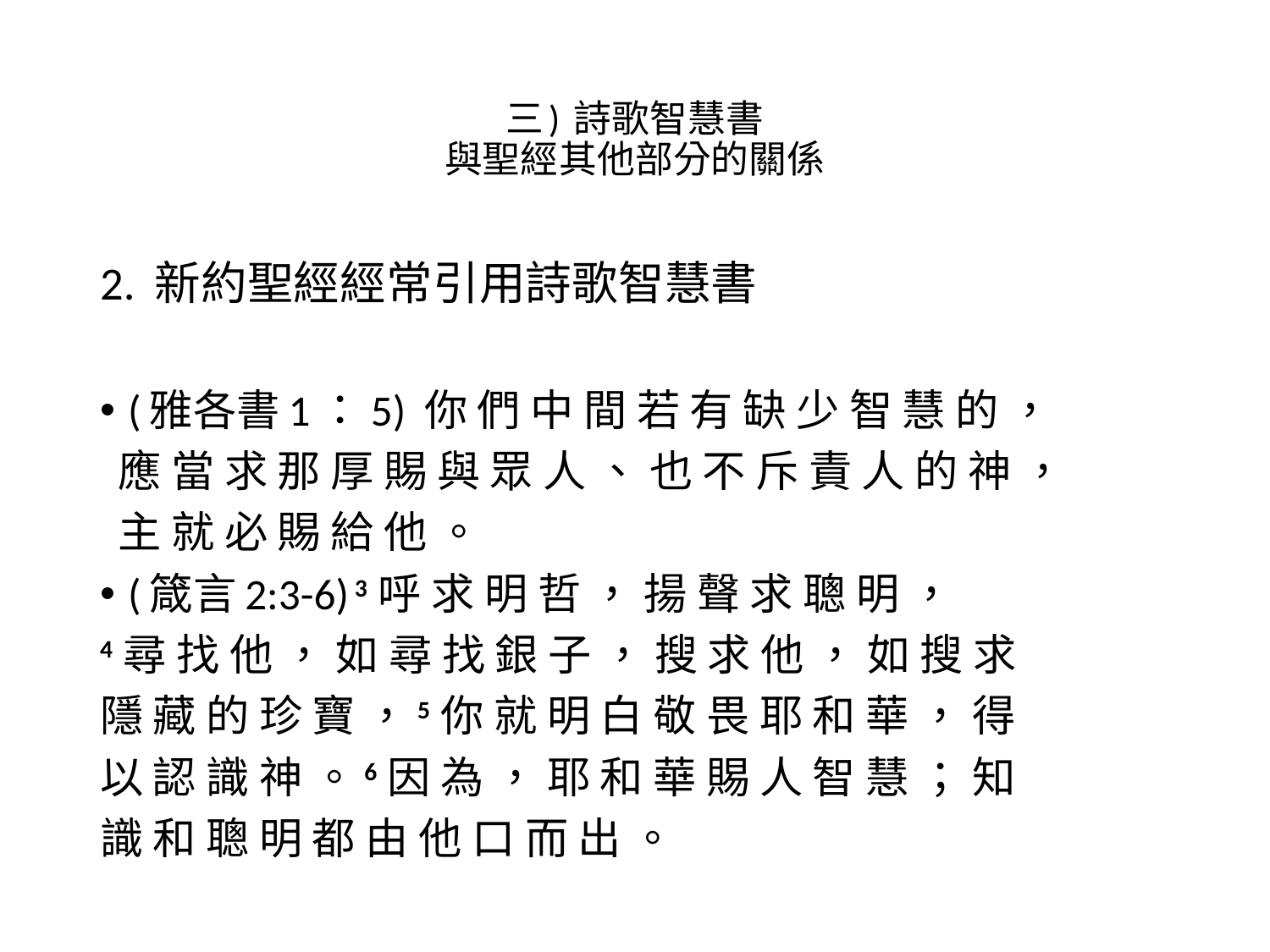

# 三) 詩歌智慧書 與聖經其他部分的關係
2. 新約聖經經常引用詩歌智慧書

(雅各書1：5) 你 們 中 間 若 有 缺 少 智 慧 的 ，
 應 當 求 那 厚 賜 與 眾 人 、 也 不 斥 責 人 的 神 ，
 主 就 必 賜 給 他 。
(箴言2:3-6) 3 呼 求 明 哲 ， 揚 聲 求 聰 明 ，
4 尋 找 他 ， 如 尋 找 銀 子 ， 搜 求 他 ， 如 搜 求
隱 藏 的 珍 寶 ，5 你 就 明 白 敬 畏 耶 和 華 ， 得
以 認 識 神 。6 因 為 ， 耶 和 華 賜 人 智 慧 ； 知
識 和 聰 明 都 由 他 口 而 出 。